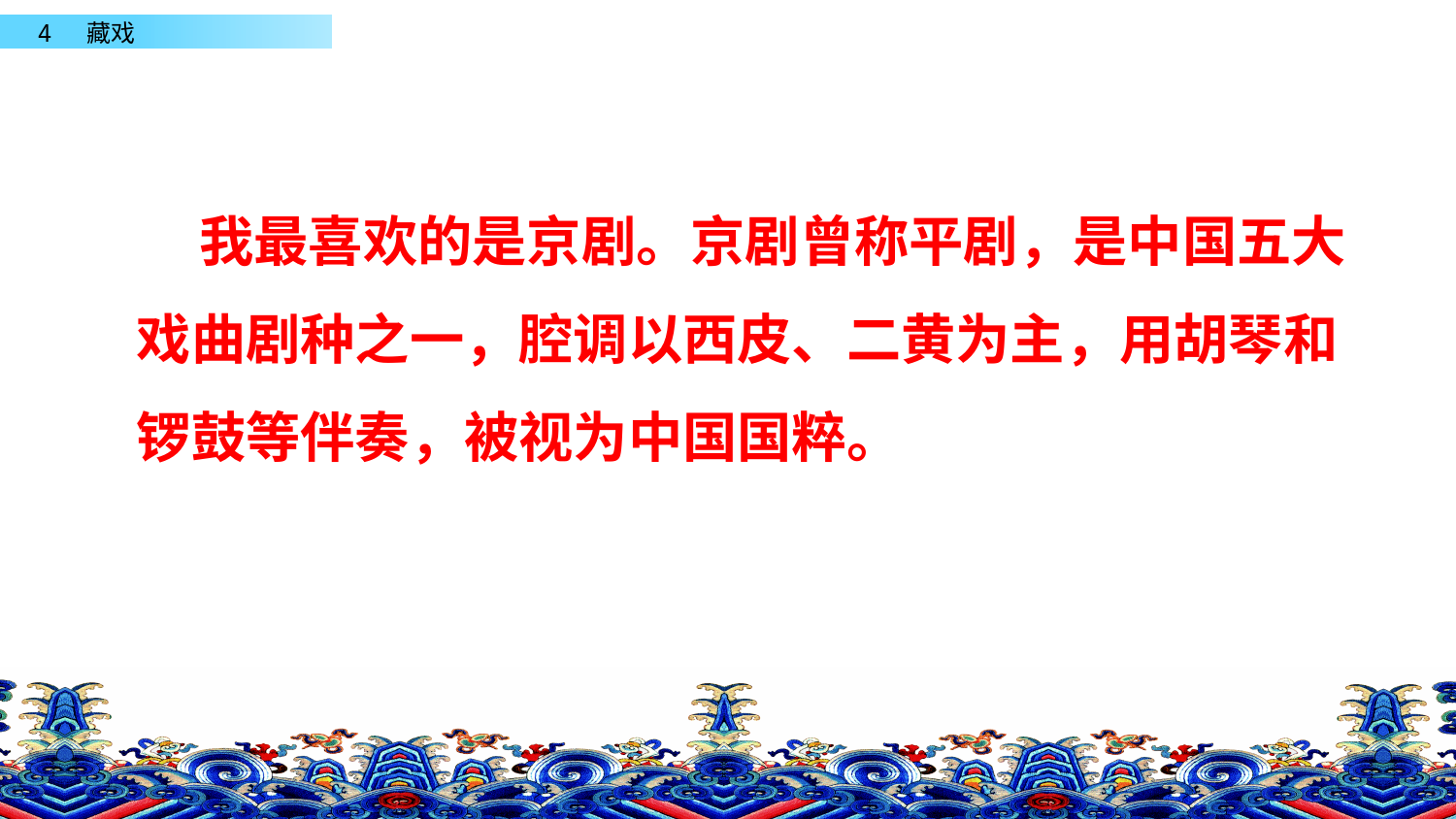

我最喜欢的是京剧。京剧曾称平剧，是中国五大戏曲剧种之一，腔调以西皮、二黄为主，用胡琴和锣鼓等伴奏，被视为中国国粹。